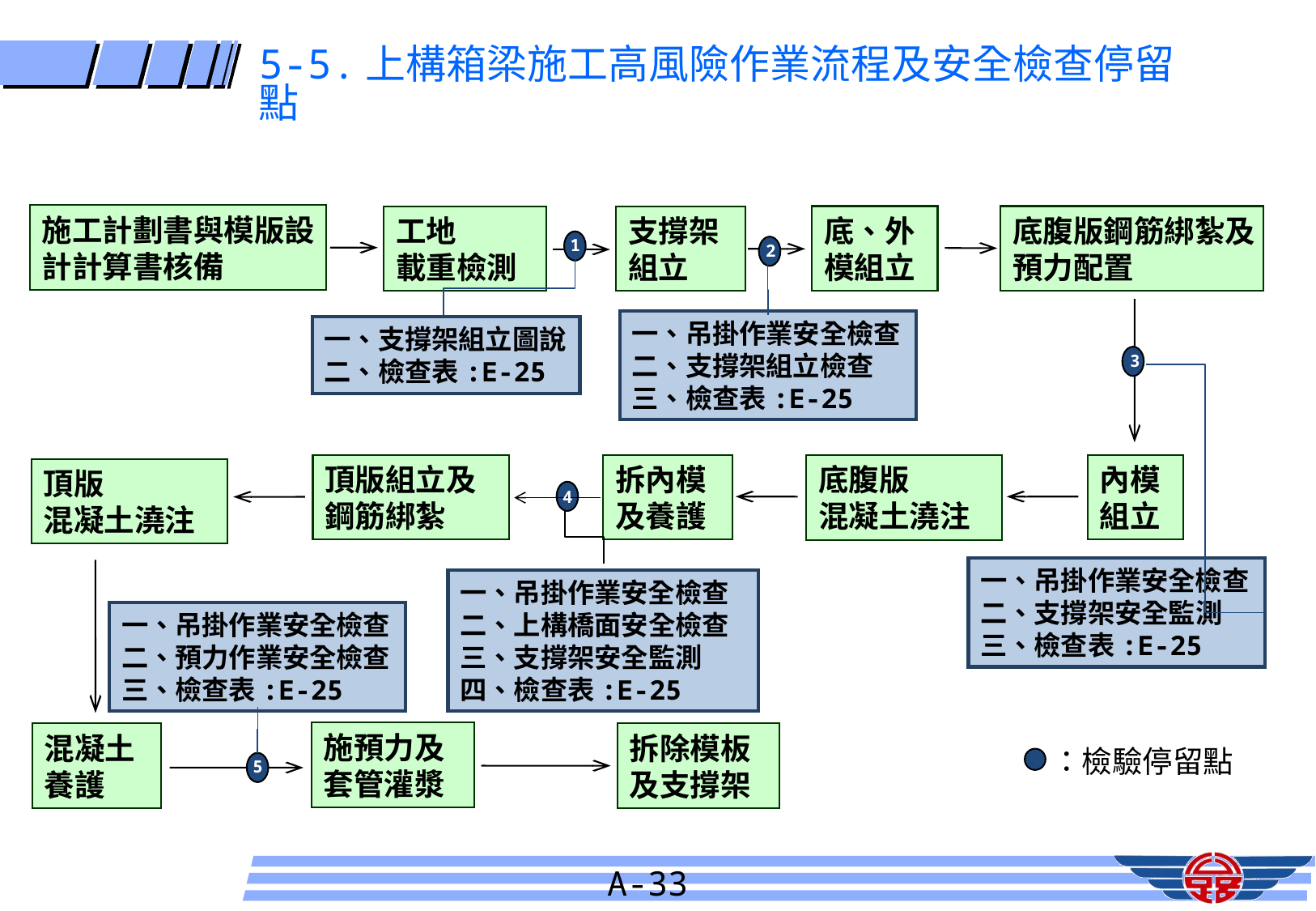

5-5.上構箱梁施工高風險作業流程及安全檢查停留點
施工計劃書與模版設計計算書核備
底腹版鋼筋綁紮及預力配置
底、外模組立
工地
載重檢測
支撐架組立

1
2

一、吊掛作業安全檢查
二、支撐架組立檢查
三、檢查表:E-25
一、支撐架組立圖說二、檢查表:E-25

3
內模
組立
頂版組立及
鋼筋綁紮
拆內模
及養護
底腹版
混凝土澆注
頂版
混凝土澆注

4

一、吊掛作業安全檢查
二、支撐架安全監測
三、檢查表:E-25

一、吊掛作業安全檢查
二、上構橋面安全檢查
三、支撐架安全監測
四、檢查表:E-25
一、吊掛作業安全檢查
二、預力作業安全檢查
三、檢查表:E-25
施預力及套管灌漿
拆除模板及支撐架
混凝土
養護
：檢驗停留點

5